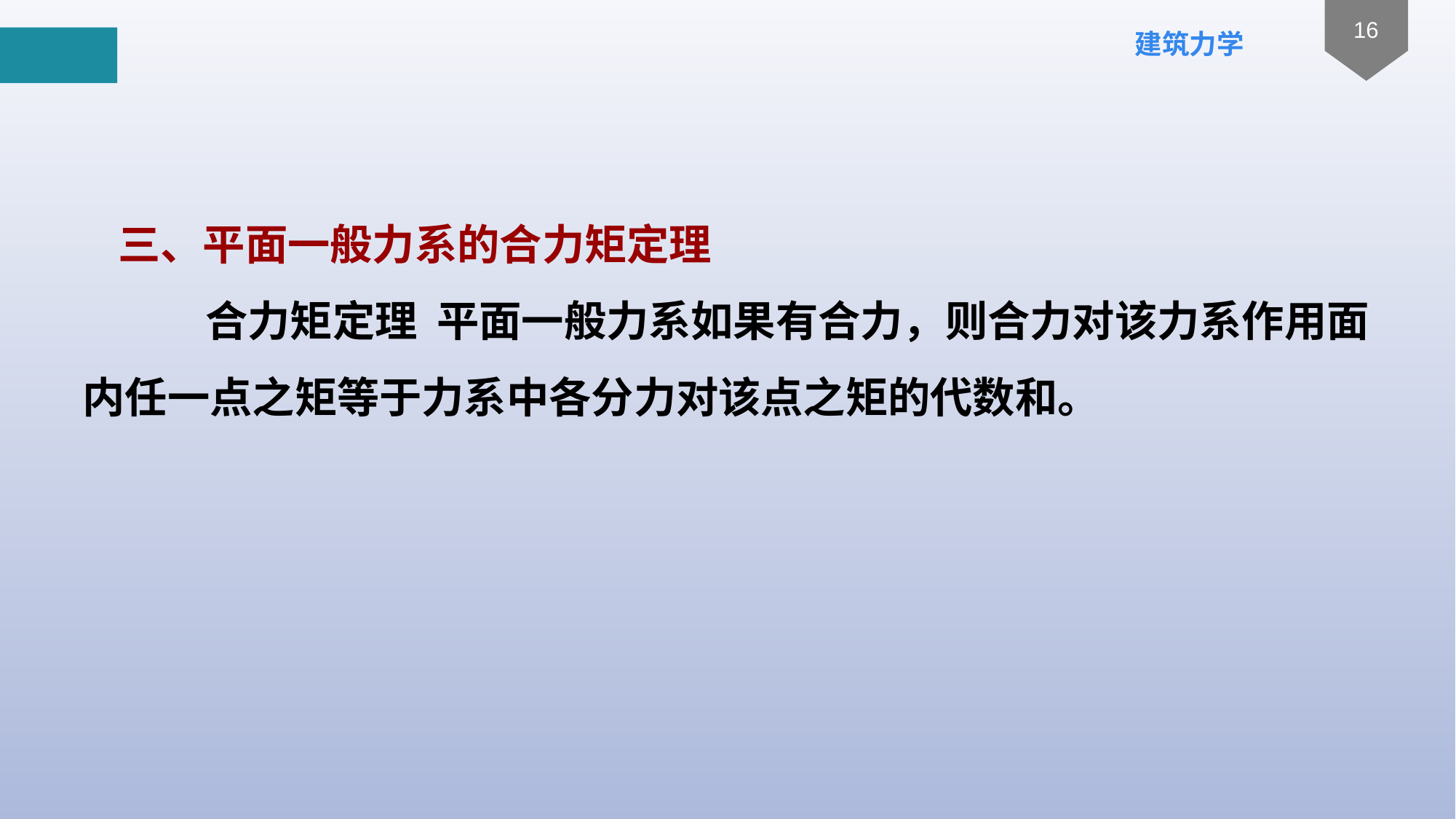

三、平面一般力系的合力矩定理
        合力矩定理  平面一般力系如果有合力，则合力对该力系作用面内任一点之矩等于力系中各分力对该点之矩的代数和。